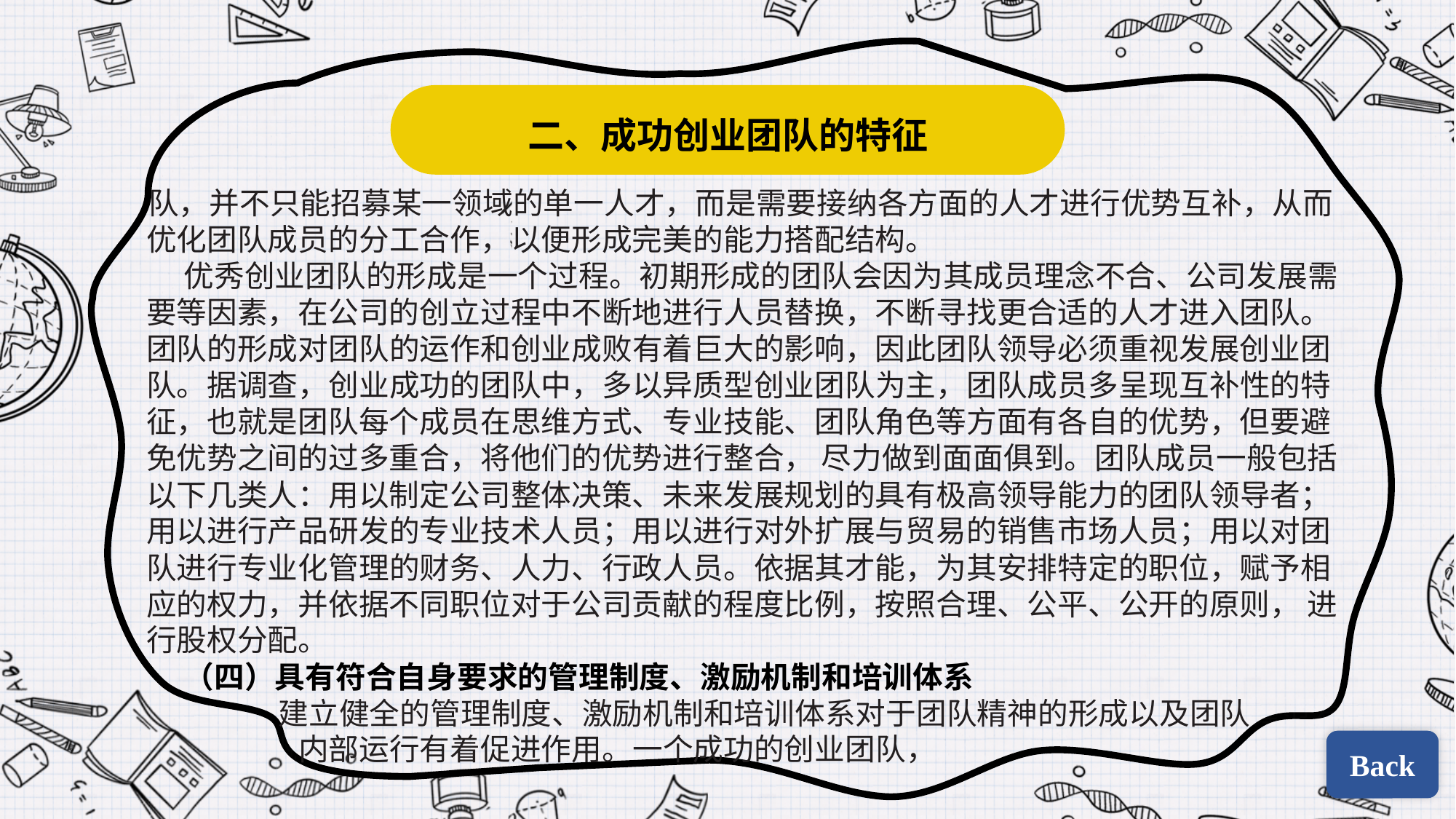

二、成功创业团队的特征
队，并不只能招募某一领域的单一人才，而是需要接纳各方面的人才进行优势互补，从而优化团队成员的分工合作，以便形成完美的能力搭配结构。
优秀创业团队的形成是一个过程。初期形成的团队会因为其成员理念不合、公司发展需要等因素，在公司的创立过程中不断地进行人员替换，不断寻找更合适的人才进入团队。团队的形成对团队的运作和创业成败有着巨大的影响，因此团队领导必须重视发展创业团队。据调查，创业成功的团队中，多以异质型创业团队为主，团队成员多呈现互补性的特征，也就是团队每个成员在思维方式、专业技能、团队角色等方面有各自的优势，但要避免优势之间的过多重合，将他们的优势进行整合， 尽力做到面面俱到。团队成员一般包括以下几类人：用以制定公司整体决策、未来发展规划的具有极高领导能力的团队领导者；用以进行产品研发的专业技术人员；用以进行对外扩展与贸易的销售市场人员；用以对团队进行专业化管理的财务、人力、行政人员。依据其才能，为其安排特定的职位，赋予相应的权力，并依据不同职位对于公司贡献的程度比例，按照合理、公平、公开的原则， 进行股权分配。
（四）具有符合自身要求的管理制度、激励机制和培训体系
             建立健全的管理制度、激励机制和培训体系对于团队精神的形成以及团队锋范发 帆帆帆帆帆内部运行有着促进作用。一个成功的创业团队，

Back